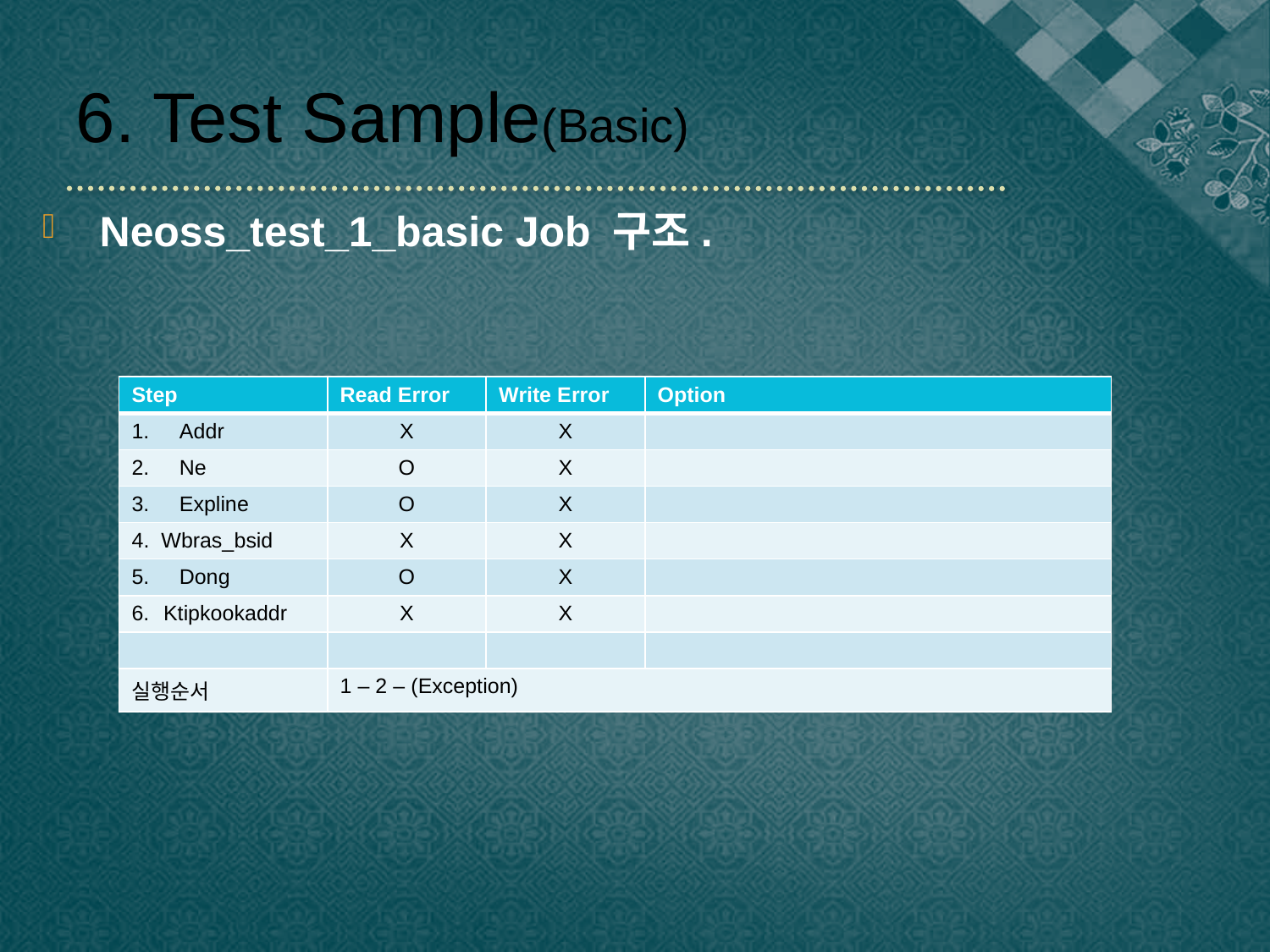

# 6. Test Sample(Basic)
 Neoss_test_1_basic Job 구조.
| Step | Read Error | Write Error | Option |
| --- | --- | --- | --- |
| Addr | X | X |  |
| Ne | O | X |  |
| Expline | O | X |  |
| 4. Wbras\_bsid | X | X |  |
| Dong | O | X |  |
| Ktipkookaddr | X | X |  |
|  |  |  |  |
| 실행순서 | 1 – 2 – (Exception) |  |  |